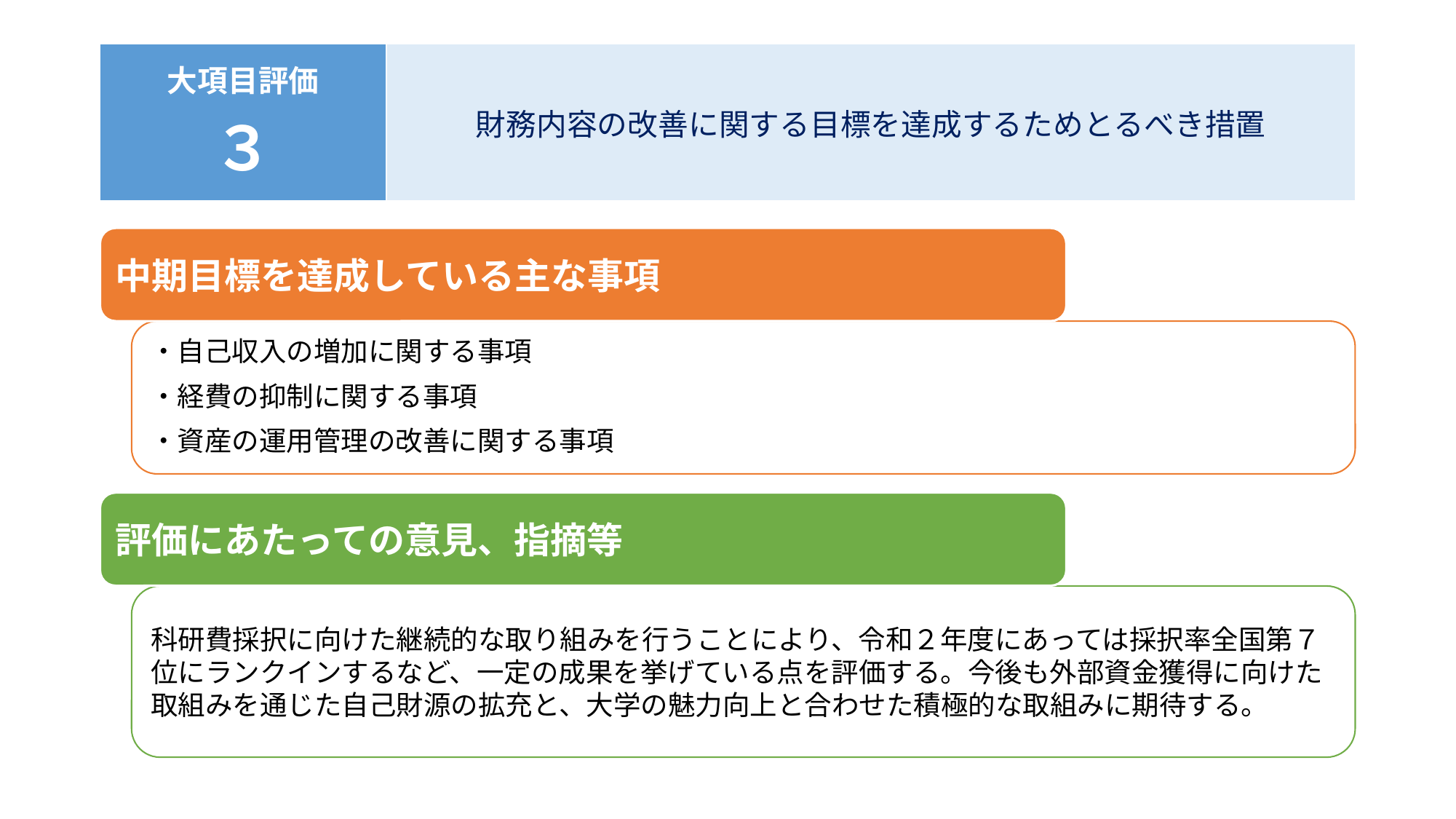

#
| 大項目評価 ３ | 財務内容の改善に関する目標を達成するためとるべき措置 |
| --- | --- |
中期目標を達成している主な事項
・自己収入の増加に関する事項
・経費の抑制に関する事項
・資産の運用管理の改善に関する事項
評価にあたっての意見、指摘等
科研費採択に向けた継続的な取り組みを行うことにより、令和２年度にあっては採択率全国第７位にランクインするなど、一定の成果を挙げている点を評価する。今後も外部資金獲得に向けた取組みを通じた自己財源の拡充と、大学の魅力向上と合わせた積極的な取組みに期待する。